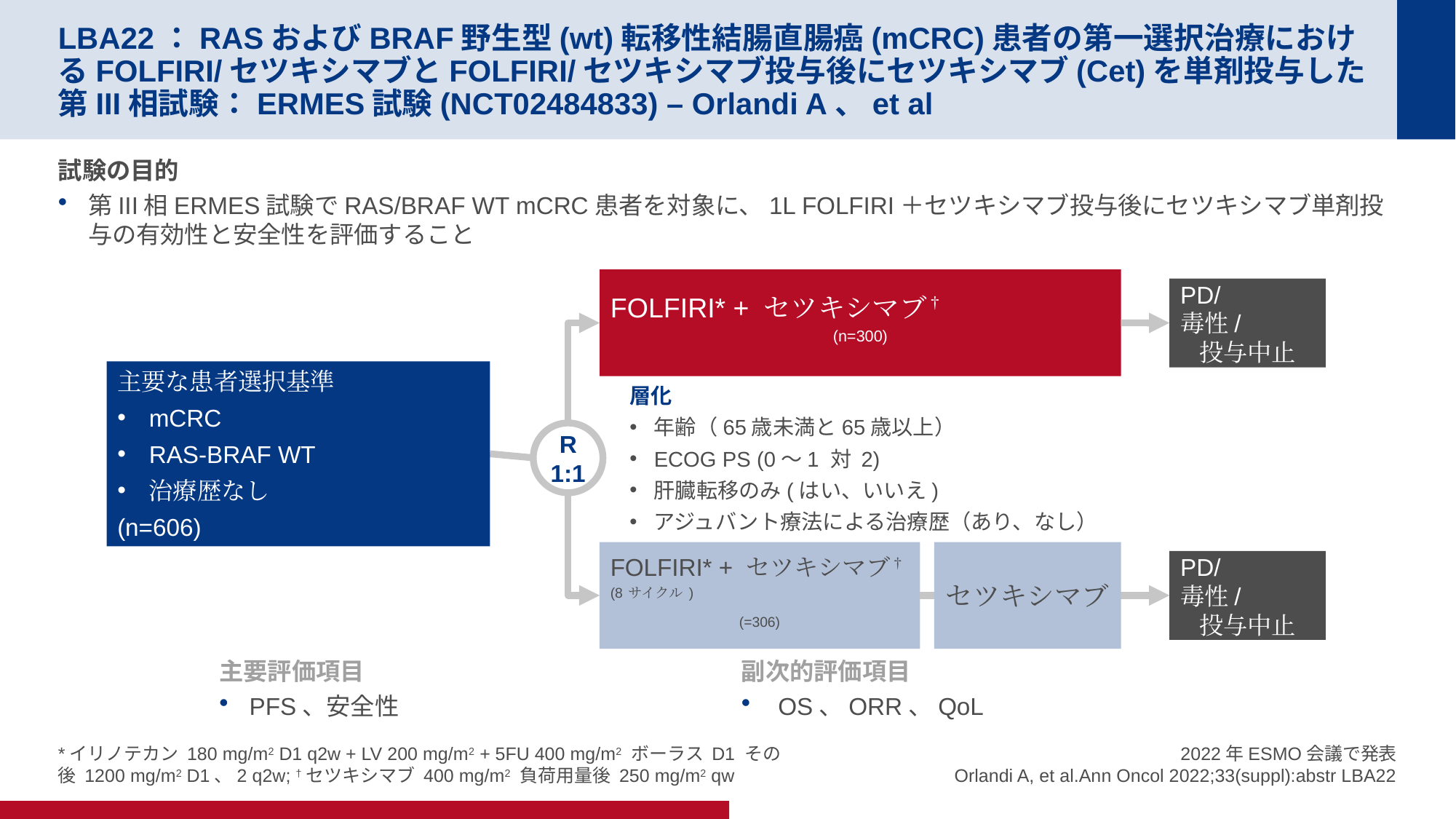

# LBA22：RASおよびBRAF野生型(wt)転移性結腸直腸癌(mCRC)患者の第一選択治療におけるFOLFIRI/セツキシマブとFOLFIRI/セツキシマブ投与後にセツキシマブ(Cet)を単剤投与した第III相試験：ERMES試験(NCT02484833) – Orlandi A、et al
試験の目的
第III相ERMES試験でRAS/BRAF WT mCRC患者を対象に、1L FOLFIRI＋セツキシマブ投与後にセツキシマブ単剤投与の有効性と安全性を評価すること
FOLFIRI* + セツキシマブ†
(n=300)
PD/
毒性/
投与中止
主要な患者選択基準
mCRC
RAS-BRAF WT
治療歴なし
(n=606)
層化
年齢（65歳未満と65歳以上）
ECOG PS (0～1 対 2)
肝臓転移のみ(はい、いいえ)
アジュバント療法による治療歴（あり、なし）
R
1:1
FOLFIRI* + セツキシマブ†
(8サイクル)
(=306)
セツキシマブ
PD/
毒性/
投与中止
主要評価項目
PFS、安全性
副次的評価項目
 OS、ORR、QoL
*イリノテカン 180 mg/m2 D1 q2w + LV 200 mg/m2 + 5FU 400 mg/m2 ボーラス D1 その後 1200 mg/m2 D1、2 q2w; †セツキシマブ 400 mg/m2 負荷用量後 250 mg/m2 qw
2022年ESMO会議で発表
Orlandi A, et al.Ann Oncol 2022;33(suppl):abstr LBA22